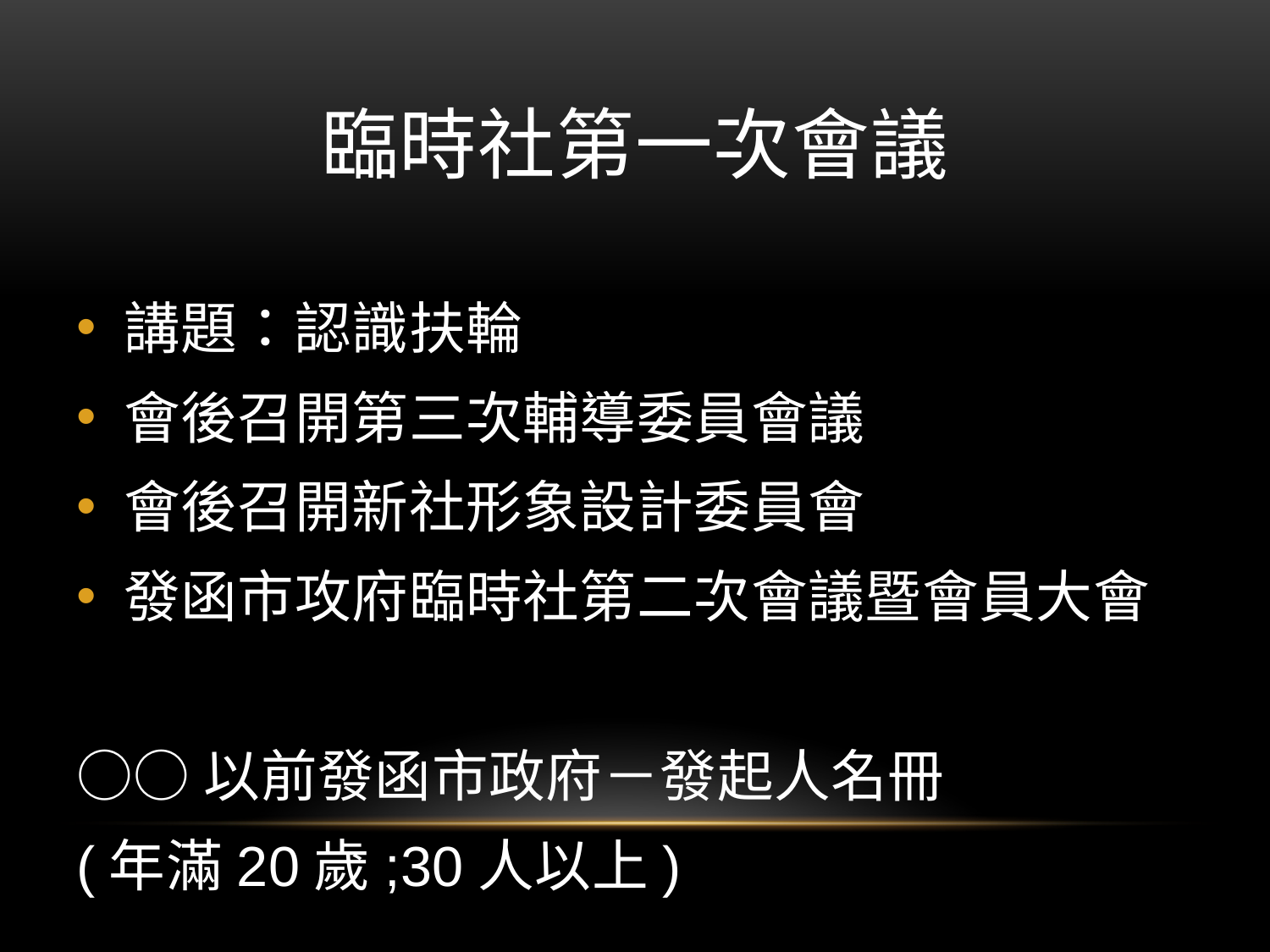

# 臨時社第一次會議
講題：認識扶輪
會後召開第三次輔導委員會議
會後召開新社形象設計委員會
發函市攻府臨時社第二次會議暨會員大會

○○以前發函市政府－發起人名冊
(年滿20歲;30人以上)